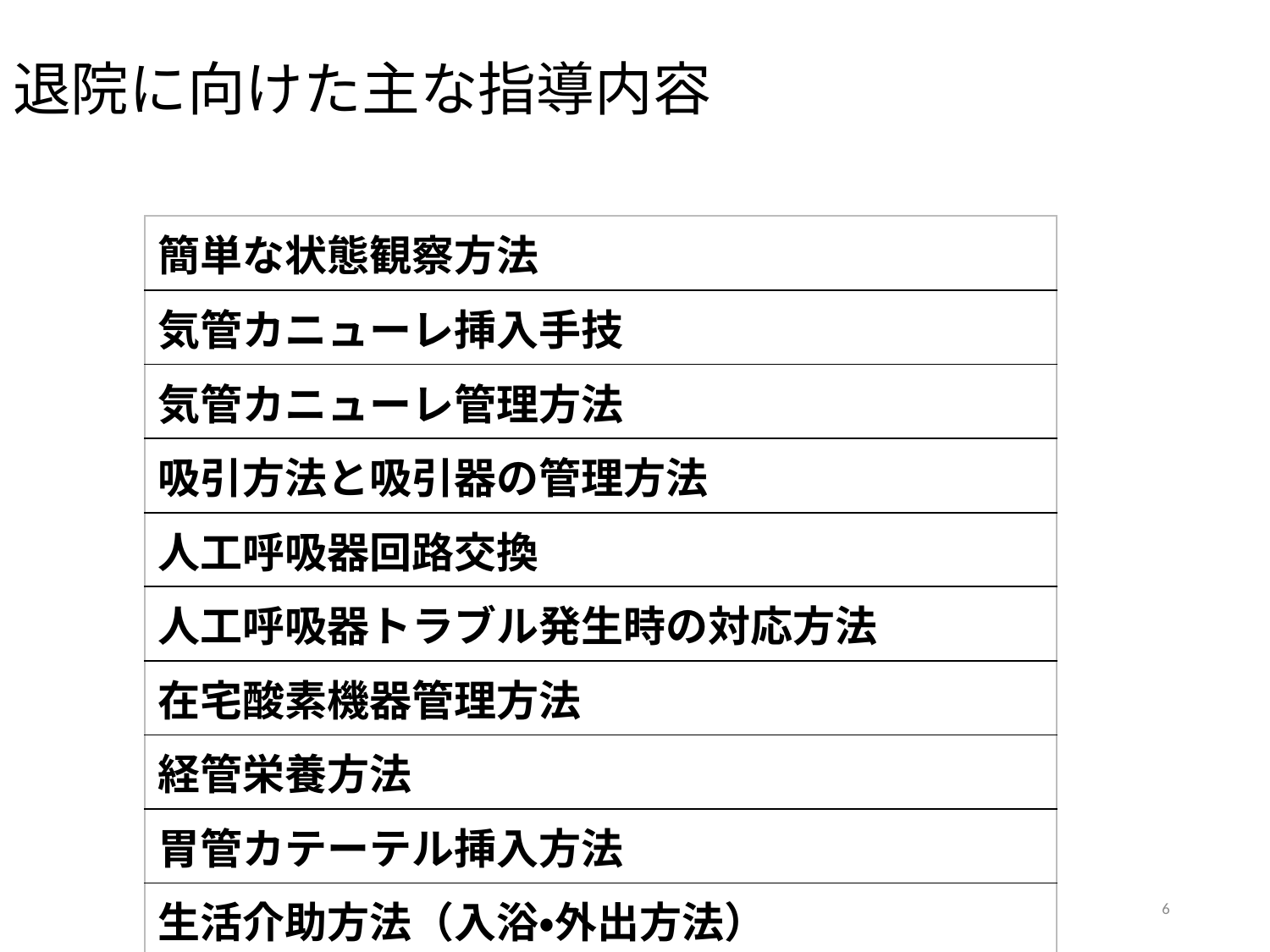

# 退院に向けた主な指導内容
| 簡単な状態観察方法 |
| --- |
| 気管カニューレ挿入手技 |
| 気管カニューレ管理方法 |
| 吸引方法と吸引器の管理方法 |
| 人工呼吸器回路交換 |
| 人工呼吸器トラブル発生時の対応方法 |
| 在宅酸素機器管理方法 |
| 経管栄養方法 |
| 胃管カテーテル挿入方法 |
| 生活介助方法（入浴・外出方法） |
6